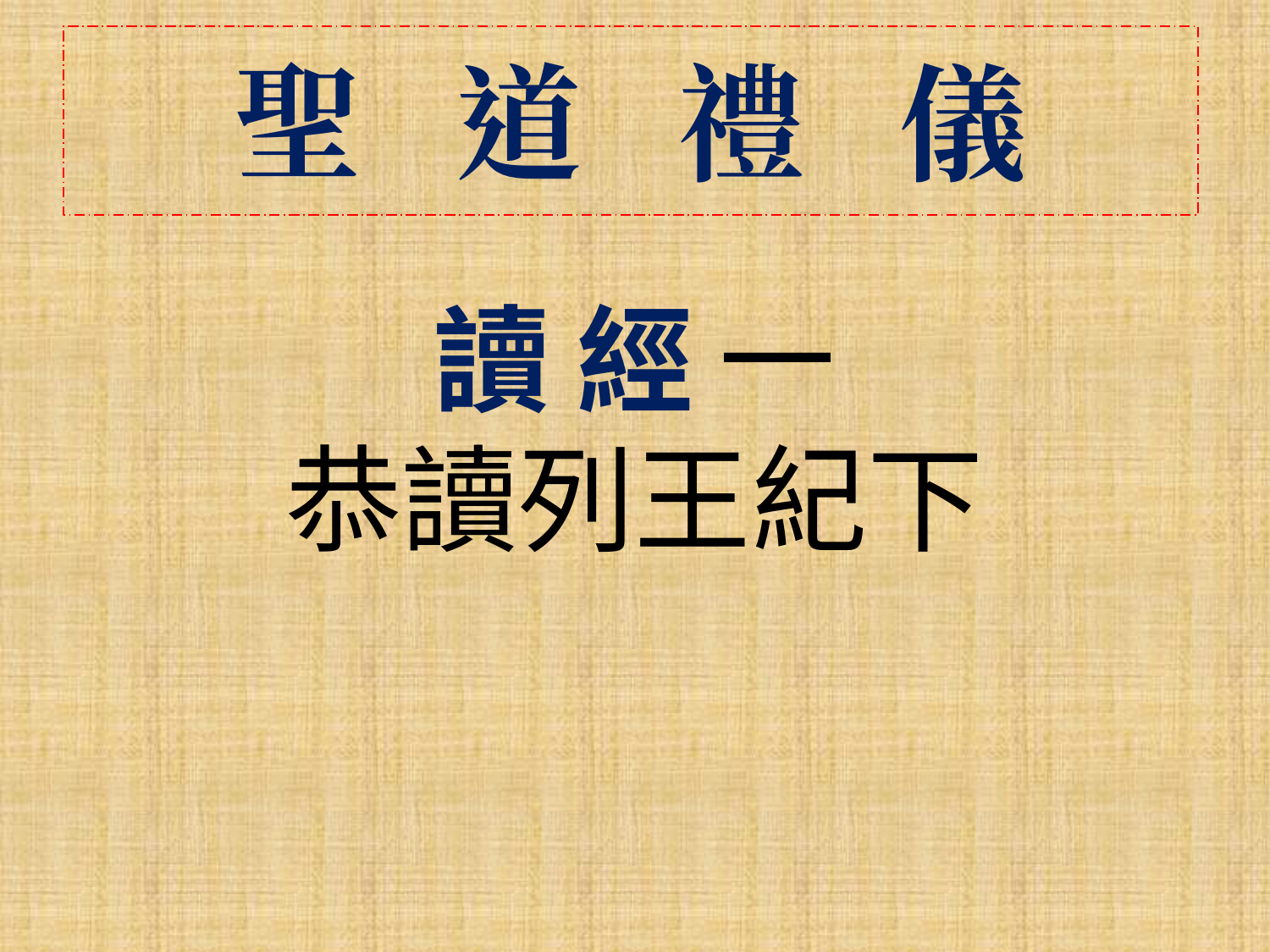

聖   道   禮   儀
讀 經 一
恭讀列王紀下